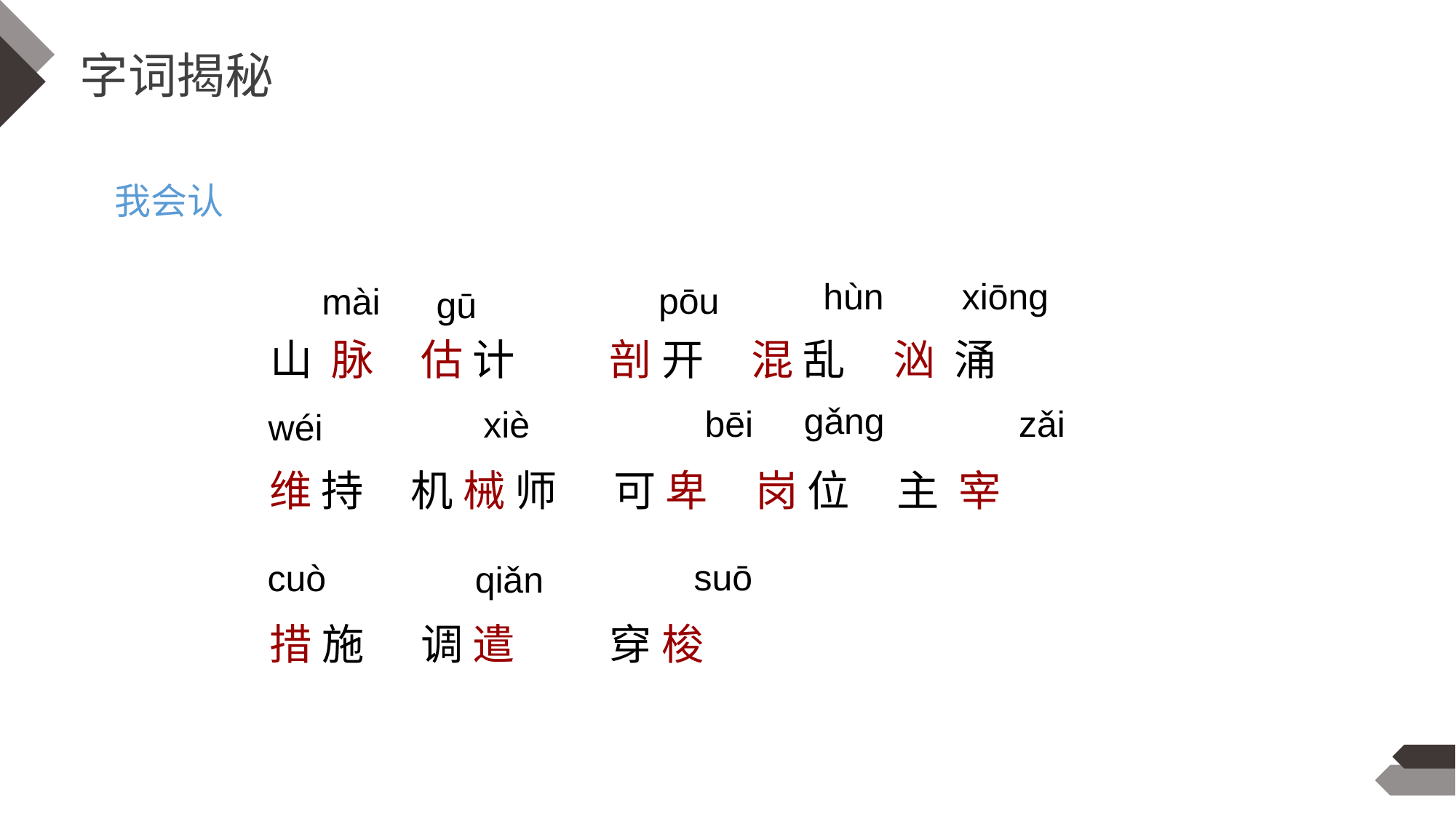

字词揭秘
我会认

山  脉     估 计          剖 开     混 乱     汹  涌
xiōng
pōu
mài
hùn
gū

   维 持     机 械 师      可 卑     岗 位     主  宰
gǎng
zǎi
wéi
bēi
xiè

   措 施      调 遣          穿 梭
suō
cuò
qiǎn